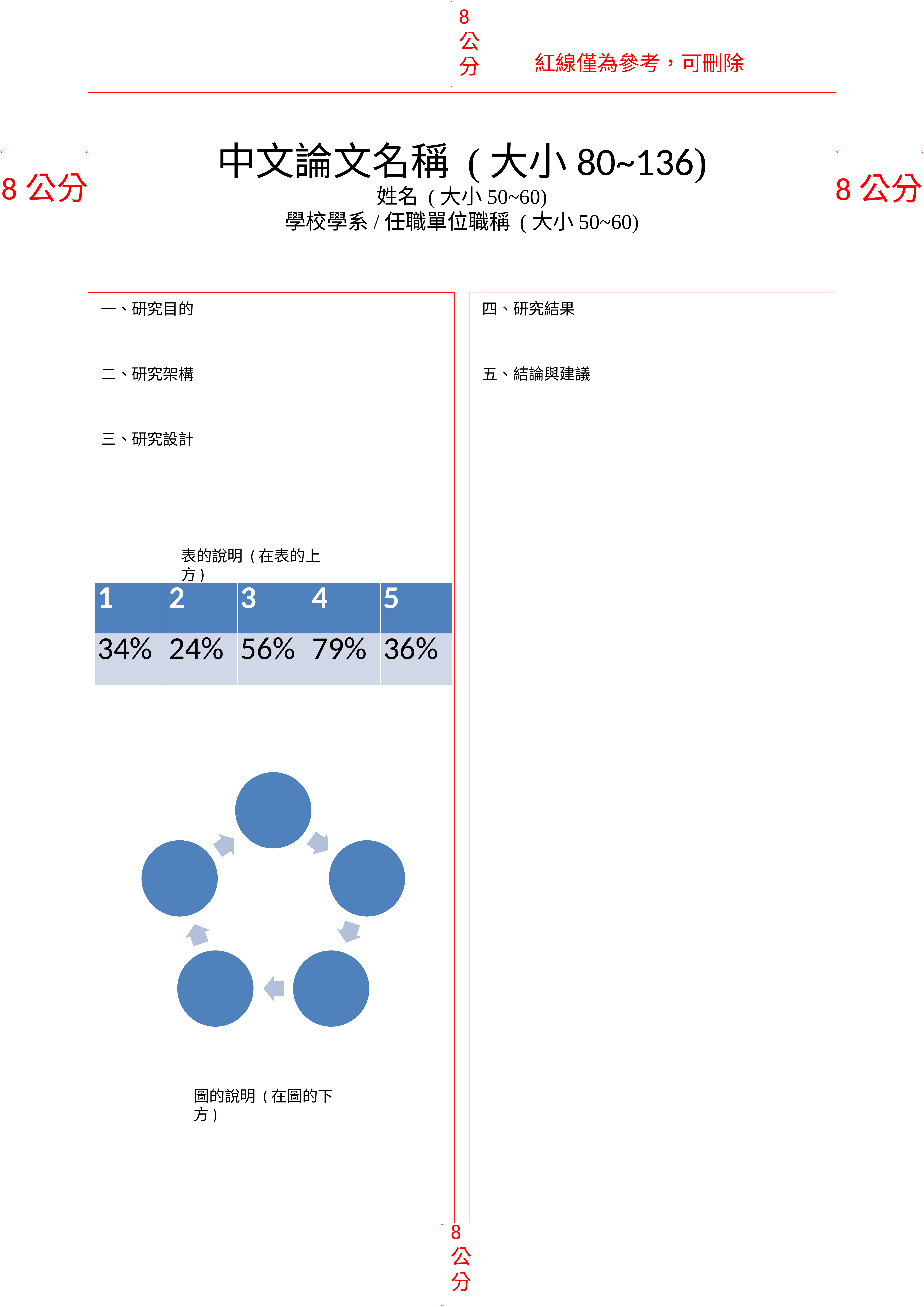

8公分
紅線僅為參考，可刪除
# 中文論文名稱 (大小80~136) 姓名 (大小50~60) 學校學系/任職單位職稱 (大小50~60)
8公分
8公分
四、研究結果

五、結論與建議

一、研究目的

二、研究架構

三、研究設計

表的說明 (在表的上方)
| 1 | 2 | 3 | 4 | 5 |
| --- | --- | --- | --- | --- |
| 34% | 24% | 56% | 79% | 36% |

圖的說明 (在圖的下方)

8公分